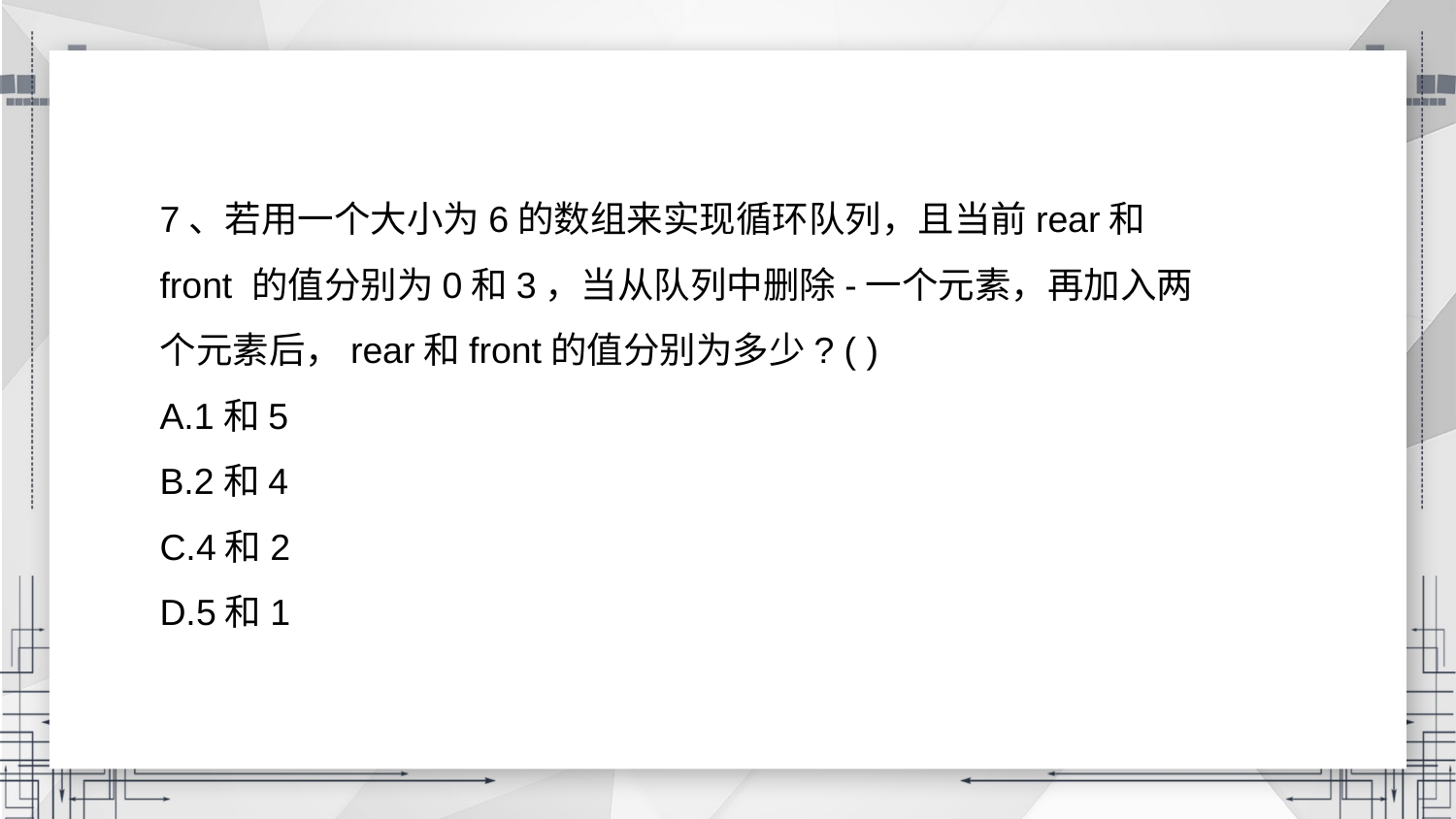

7、若用一个大小为6的数组来实现循环队列，且当前rear和front 的值分别为0和3，当从队列中删除-一个元素，再加入两个元素后，rear和front的值分别为多少? ( )
A.1和5
B.2和4
C.4和2
D.5和1